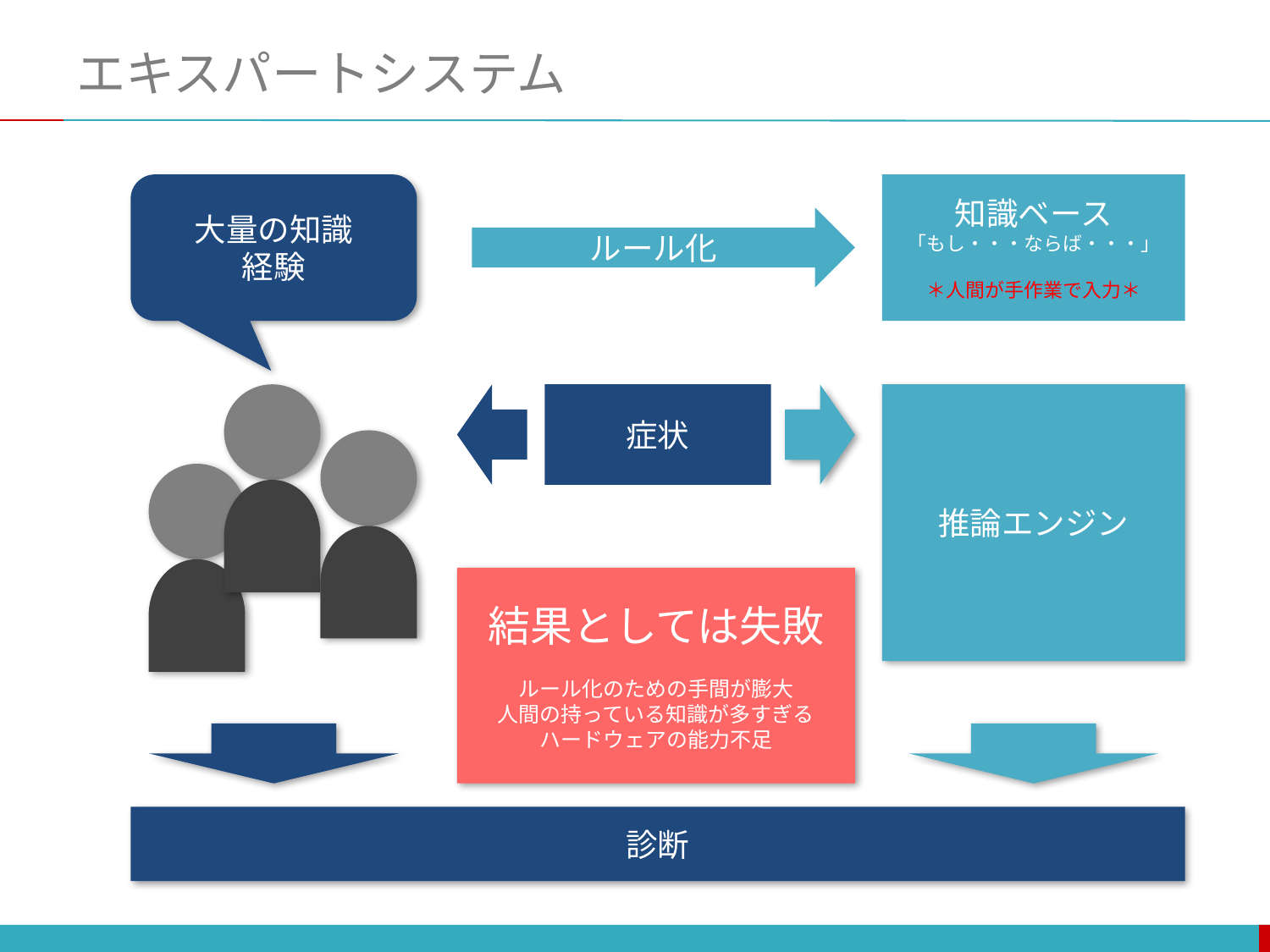

# エキスパートシステム
大量の知識
経験
知識ベース
「もし・・・ならば・・・」

＊人間が手作業で入力＊
ルール化

症状

推論エンジン

結果としては失敗

ルール化のための手間が膨大
人間の持っている知識が多すぎる
ハードウェアの能力不足

診断